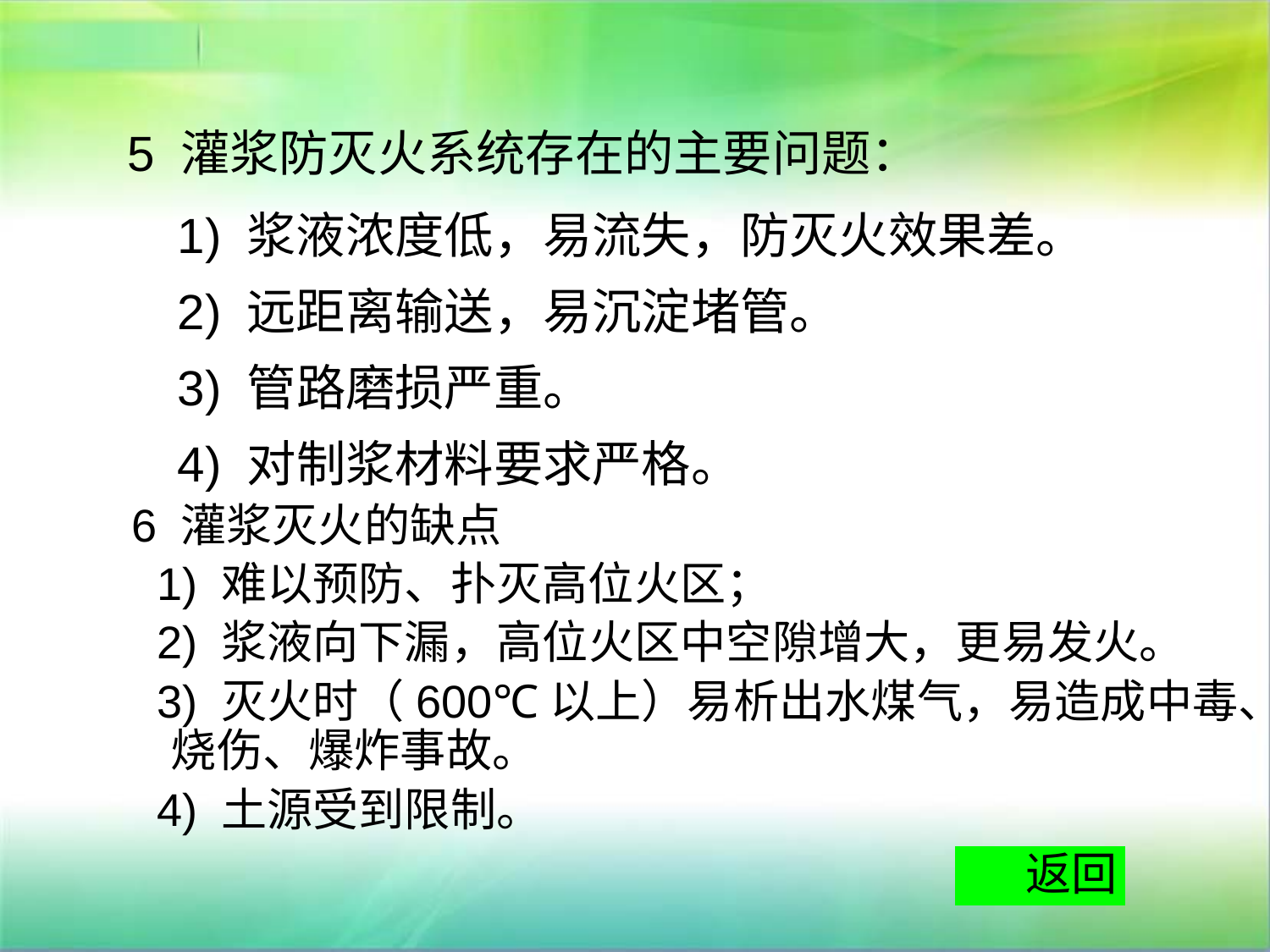

5 灌浆防灭火系统存在的主要问题：
1) 浆液浓度低，易流失，防灭火效果差。
2) 远距离输送，易沉淀堵管。
3) 管路磨损严重。
4) 对制浆材料要求严格。
6 灌浆灭火的缺点
  1) 难以预防、扑灭高位火区；
  2) 浆液向下漏，高位火区中空隙增大，更易发火。
  3) 灭火时（600℃以上）易析出水煤气，易造成中毒、烧伤、爆炸事故。
  4) 土源受到限制。
返回